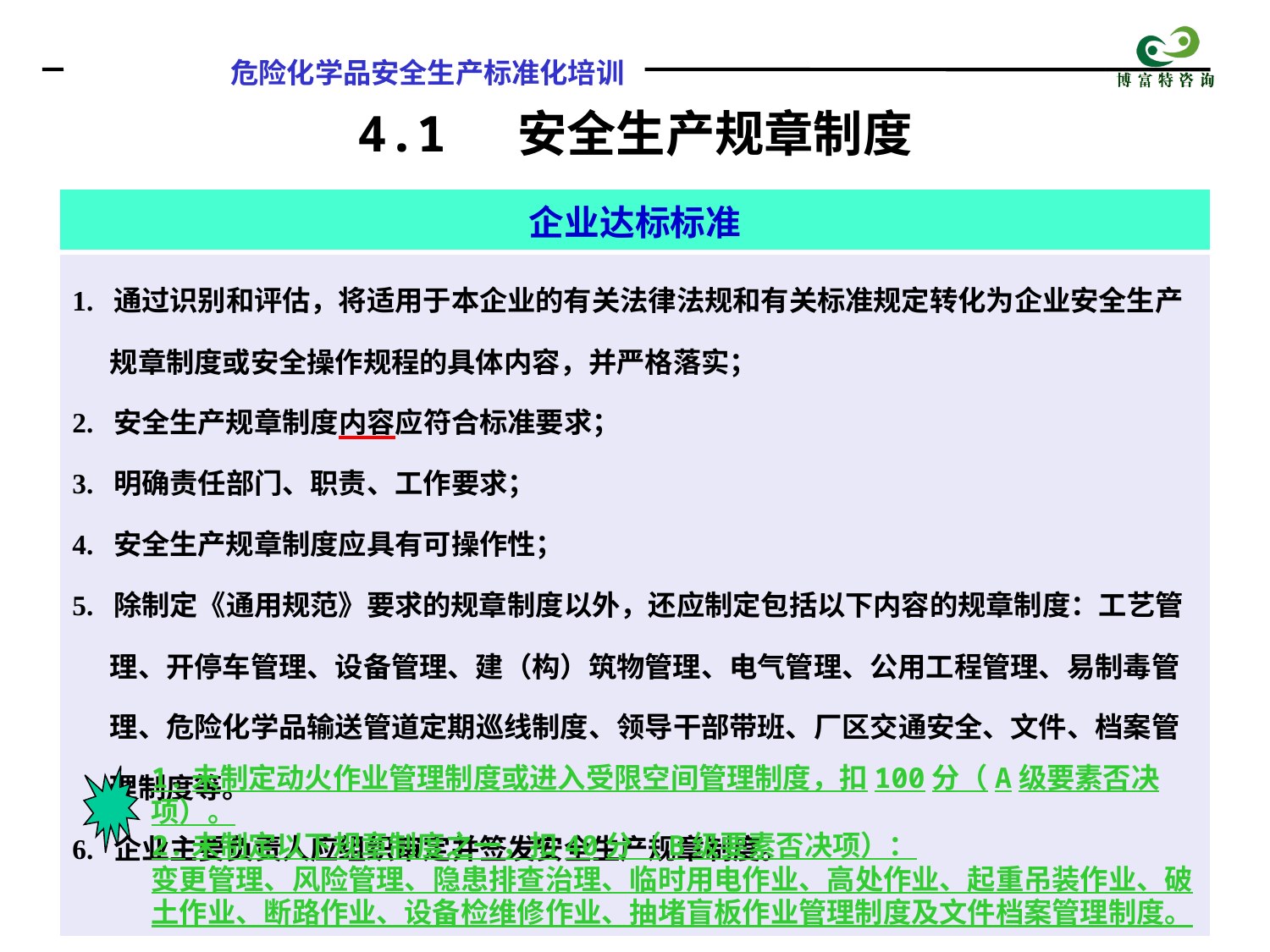

4.1  安全生产规章制度
| 企业达标标准 |
| --- |
| 1. 通过识别和评估，将适用于本企业的有关法律法规和有关标准规定转化为企业安全生产规章制度或安全操作规程的具体内容，并严格落实； 2. 安全生产规章制度内容应符合标准要求； 3. 明确责任部门、职责、工作要求； 4. 安全生产规章制度应具有可操作性； 5. 除制定《通用规范》要求的规章制度以外，还应制定包括以下内容的规章制度：工艺管理、开停车管理、设备管理、建（构）筑物管理、电气管理、公用工程管理、易制毒管理、危险化学品输送管道定期巡线制度、领导干部带班、厂区交通安全、文件、档案管理制度等。 6. 企业主要负责人应组织审定并签发安全生产规章制度。 |
1.未制定动火作业管理制度或进入受限空间管理制度，扣100分（A级要素否决项）。
2.未制定以下规章制度之一，扣40分（B级要素否决项）：
变更管理、风险管理、隐患排查治理、临时用电作业、高处作业、起重吊装作业、破土作业、断路作业、设备检维修作业、抽堵盲板作业管理制度及文件档案管理制度。